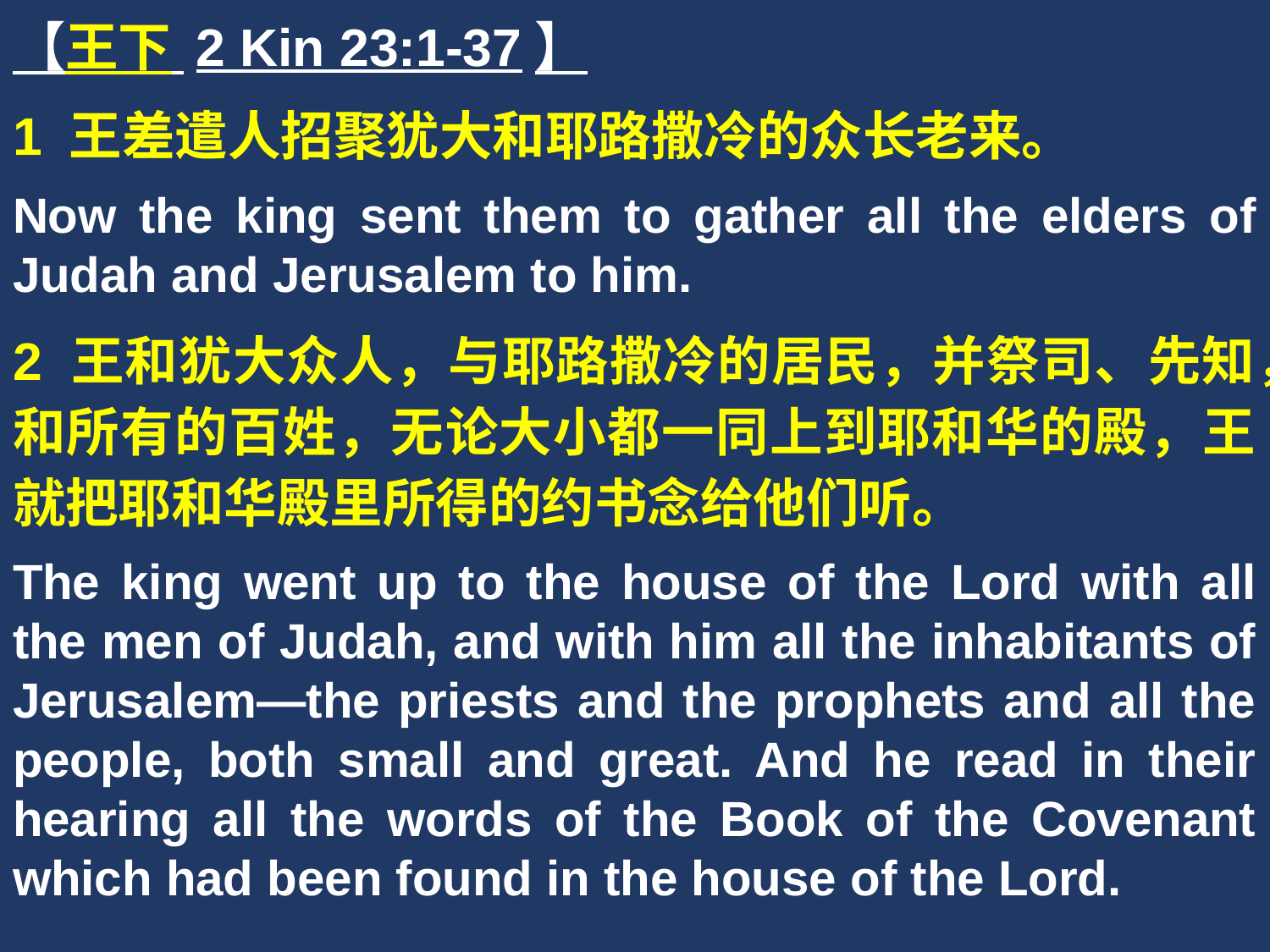

【王下 2 Kin 23:1-37】
1 王差遣人招聚犹大和耶路撒冷的众长老来。
Now the king sent them to gather all the elders of Judah and Jerusalem to him.
2 王和犹大众人，与耶路撒冷的居民，并祭司、先知，和所有的百姓，无论大小都一同上到耶和华的殿，王就把耶和华殿里所得的约书念给他们听。
The king went up to the house of the Lord with all the men of Judah, and with him all the inhabitants of Jerusalem—the priests and the prophets and all the people, both small and great. And he read in their hearing all the words of the Book of the Covenant which had been found in the house of the Lord.